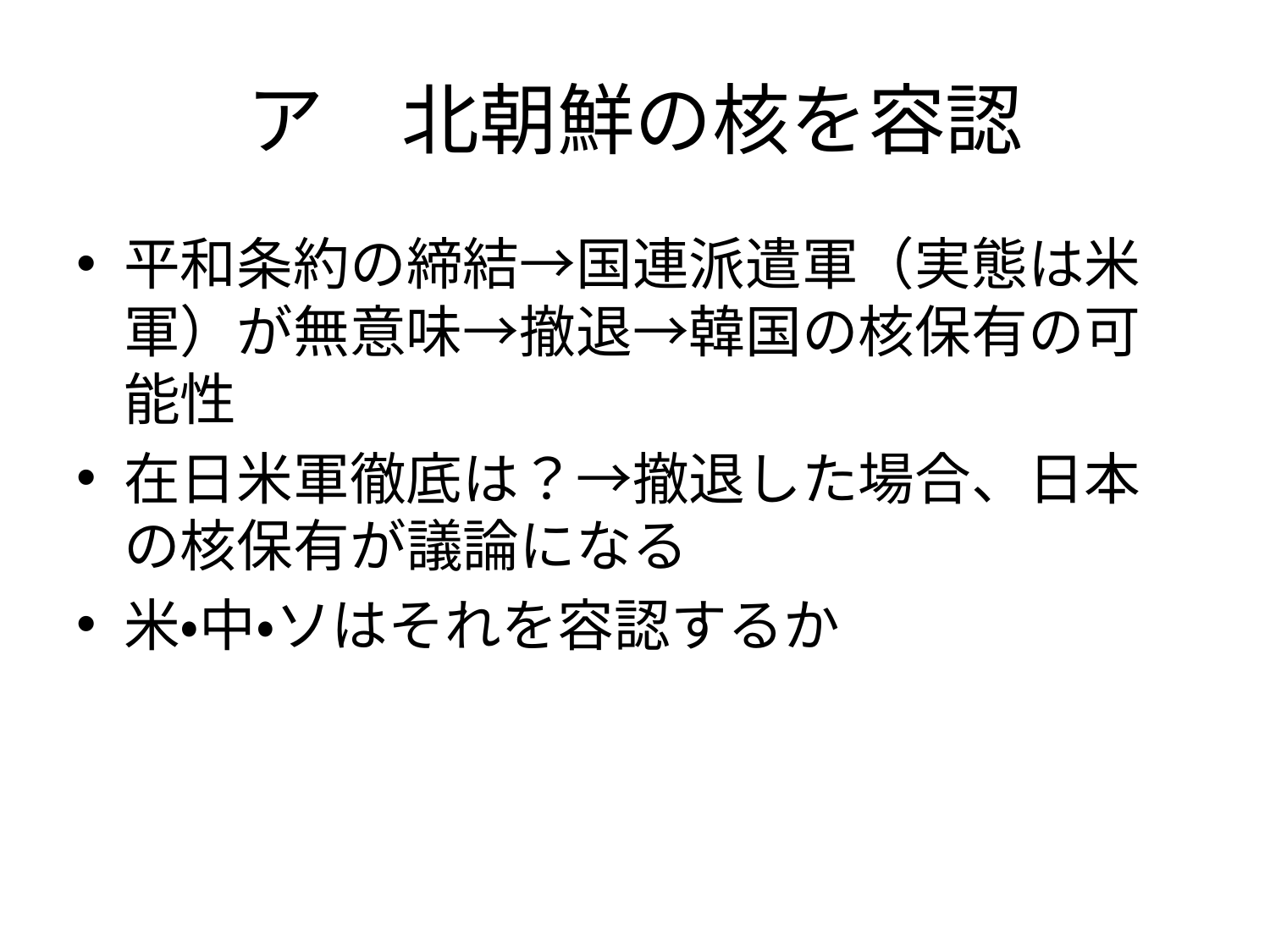

# ア　北朝鮮の核を容認
平和条約の締結→国連派遣軍（実態は米軍）が無意味→撤退→韓国の核保有の可能性
在日米軍徹底は？→撤退した場合、日本の核保有が議論になる
米・中・ソはそれを容認するか